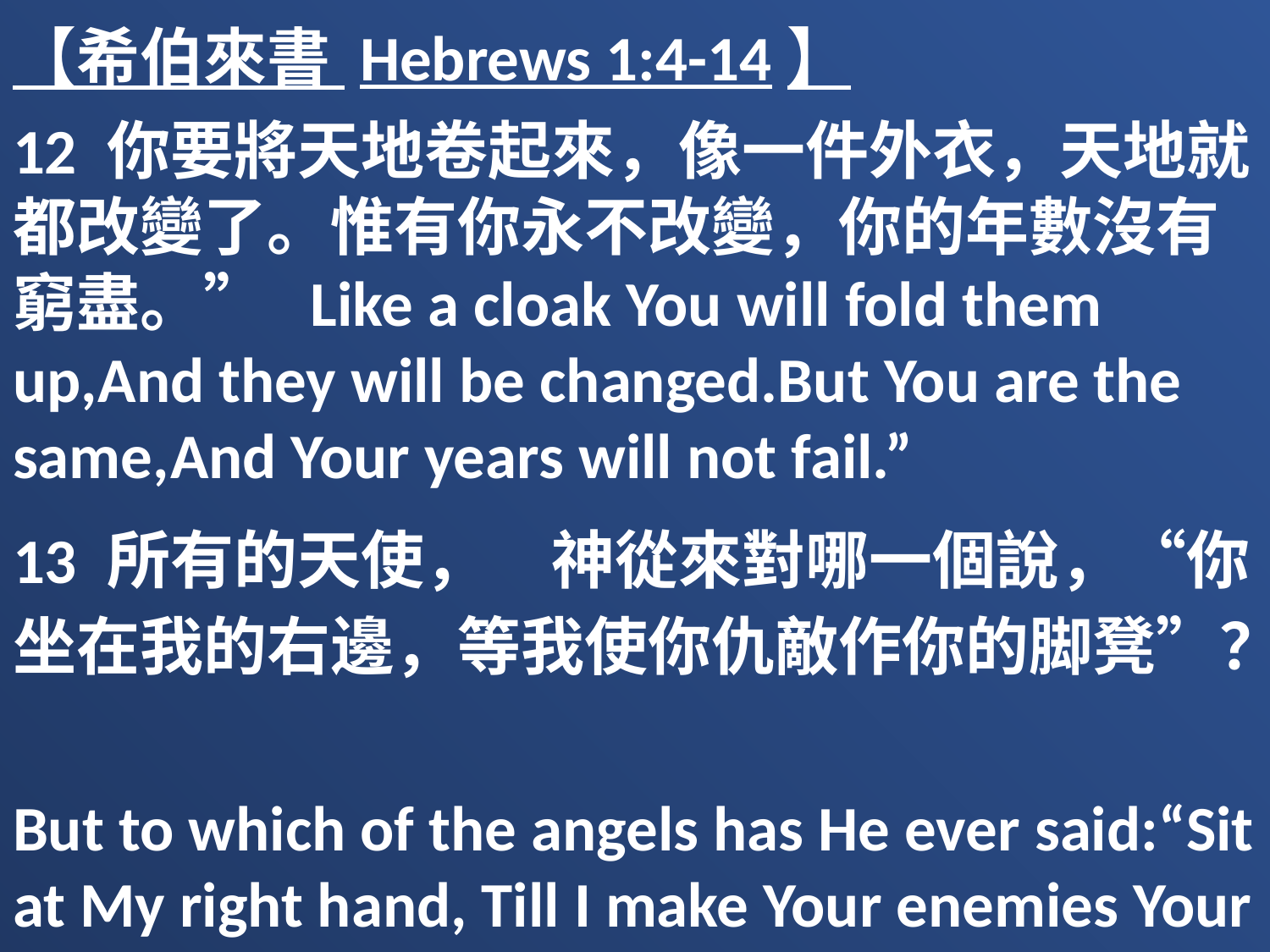

【希伯來書 Hebrews 1:4-14】
12 你要將天地卷起來，像一件外衣，天地就都改變了。惟有你永不改變，你的年數沒有窮盡。”  Like a cloak You will fold them up,And they will be changed.But You are the same,And Your years will not fail.”
13 所有的天使，　神從來對哪一個說，“你坐在我的右邊，等我使你仇敵作你的脚凳”？
But to which of the angels has He ever said:“Sit at My right hand, Till I make Your enemies Your footstool”?